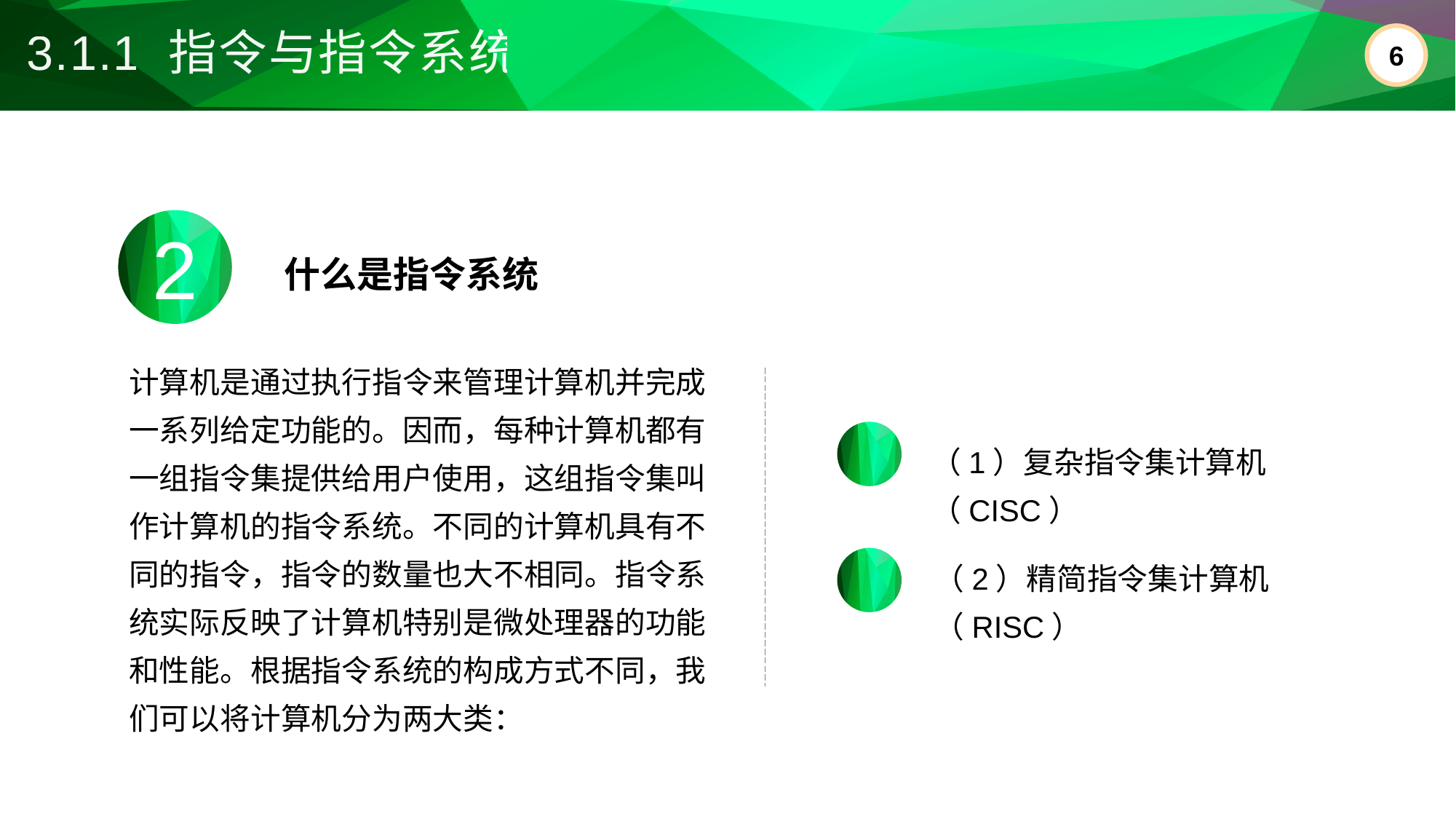

3.1.1 指令与指令系统
2
什么是指令系统
计算机是通过执行指令来管理计算机并完成一系列给定功能的。因而，每种计算机都有一组指令集提供给用户使用，这组指令集叫作计算机的指令系统。不同的计算机具有不同的指令，指令的数量也大不相同。指令系统实际反映了计算机特别是微处理器的功能和性能。根据指令系统的构成方式不同，我们可以将计算机分为两大类：

（1）复杂指令集计算机（CISC）
（2）精简指令集计算机（RISC）